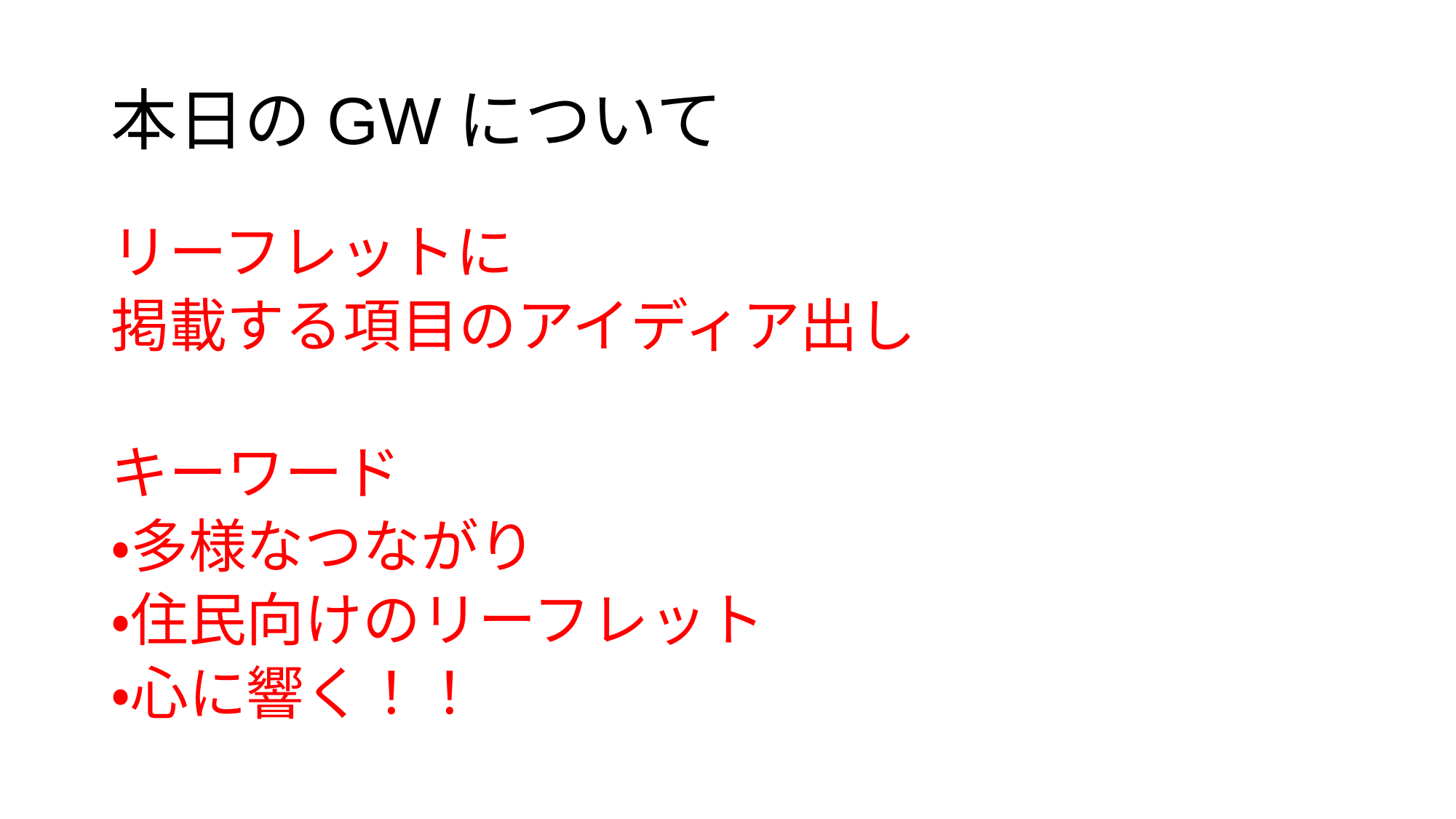

# 本日のGWについて
リーフレットに
掲載する項目のアイディア出し

キーワード
・多様なつながり
・住民向けのリーフレット
・心に響く！！